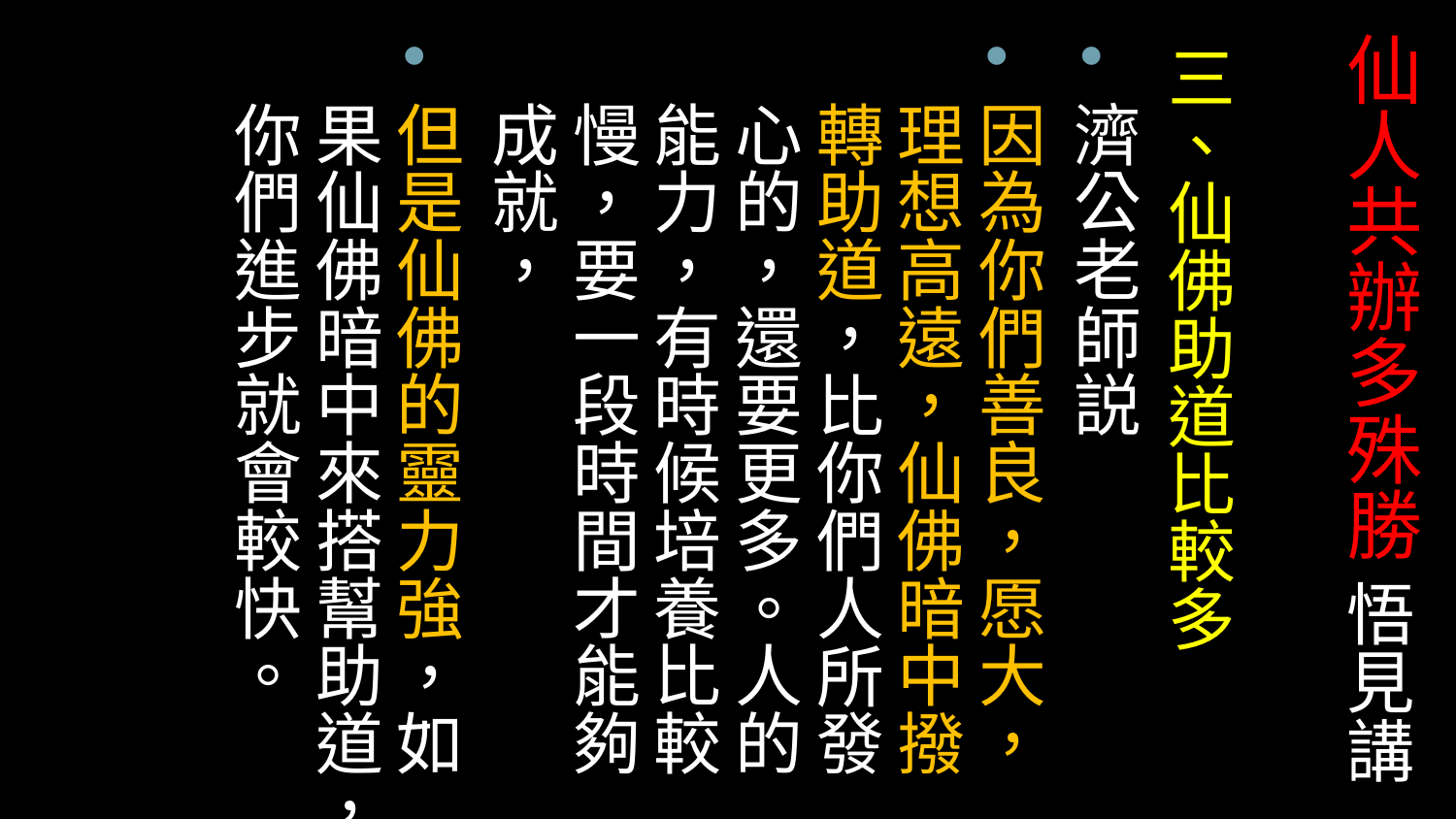

# 仙人共辦多殊勝 悟見講
三、仙佛助道比較多
濟公老師説
因為你們善良，愿大，理想高遠，仙佛暗中撥轉助道，比你們人所發心的，還要更多。人的能力，有時候培養比較慢，要一段時間才能夠成就，
但是仙佛的靈力強，如果仙佛暗中來搭幫助道，你們進步就會較快。